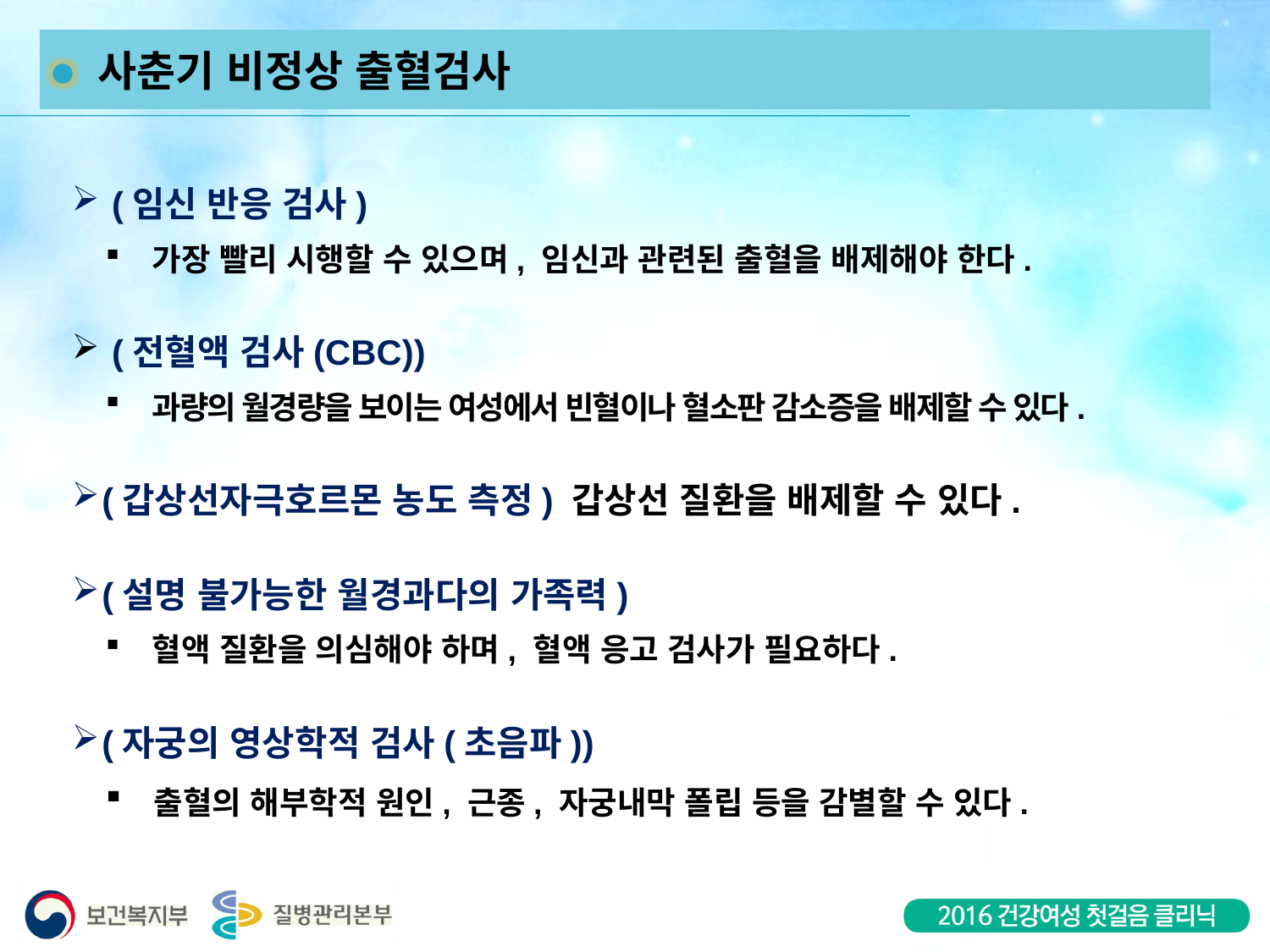

사춘기 비정상 출혈검사

 (임신 반응 검사)
 가장 빨리 시행할 수 있으며, 임신과 관련된 출혈을 배제해야 한다.

 (전혈액 검사(CBC))
 과량의 월경량을 보이는 여성에서 빈혈이나 혈소판 감소증을 배제할 수 있다.

(갑상선자극호르몬 농도 측정) 갑상선 질환을 배제할 수 있다.

(설명 불가능한 월경과다의 가족력)
 혈액 질환을 의심해야 하며, 혈액 응고 검사가 필요하다.

(자궁의 영상학적 검사(초음파))
 출혈의 해부학적 원인, 근종, 자궁내막 폴립 등을 감별할 수 있다.